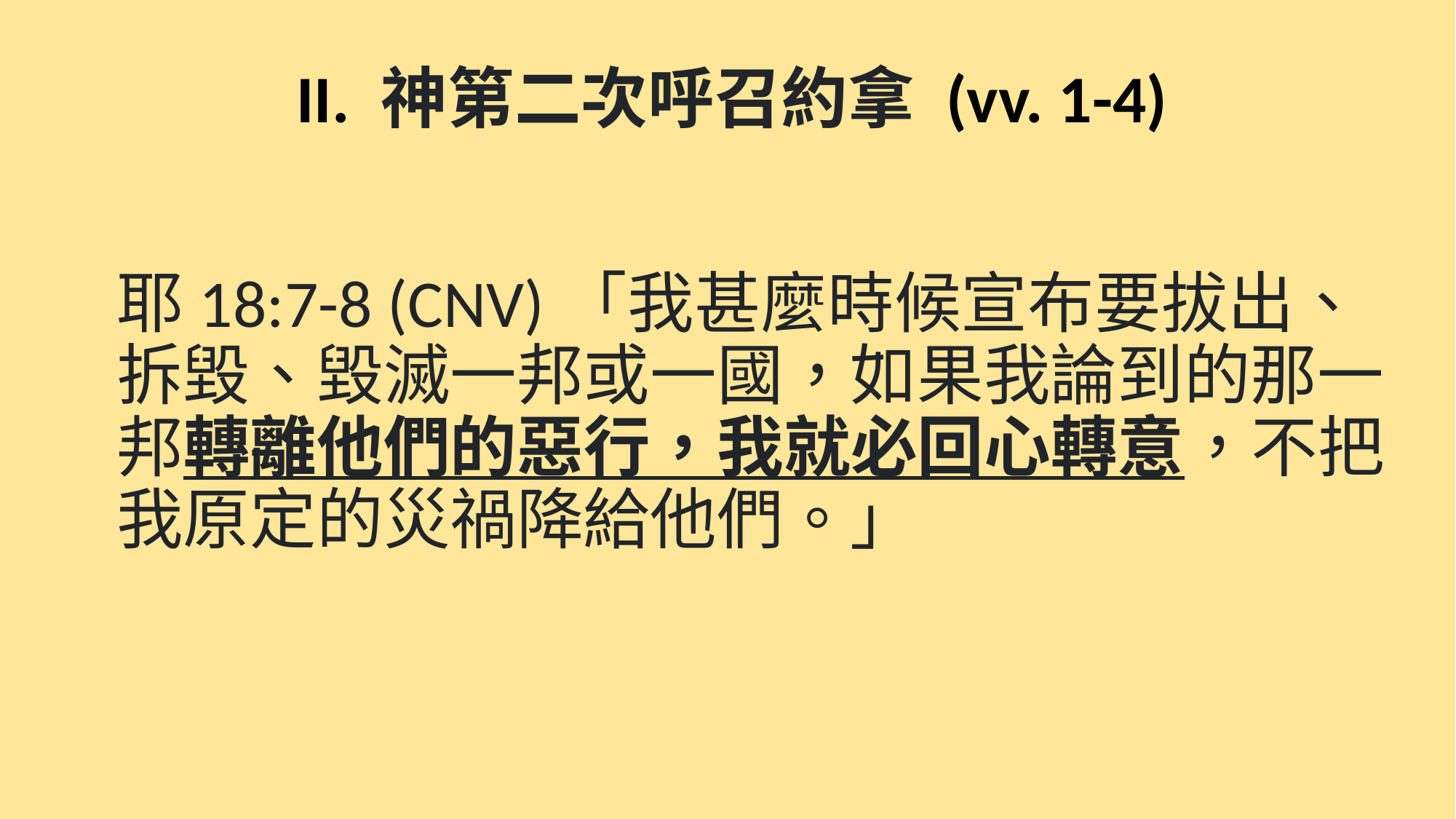

# II. 神第二次呼召約拿 (vv. 1-4)

耶18:7-8 (CNV)「我甚麼時候宣布要拔出、拆毀、毀滅一邦或一國，如果我論到的那一邦轉離他們的惡行，我就必回心轉意，不把我原定的災禍降給他們。」